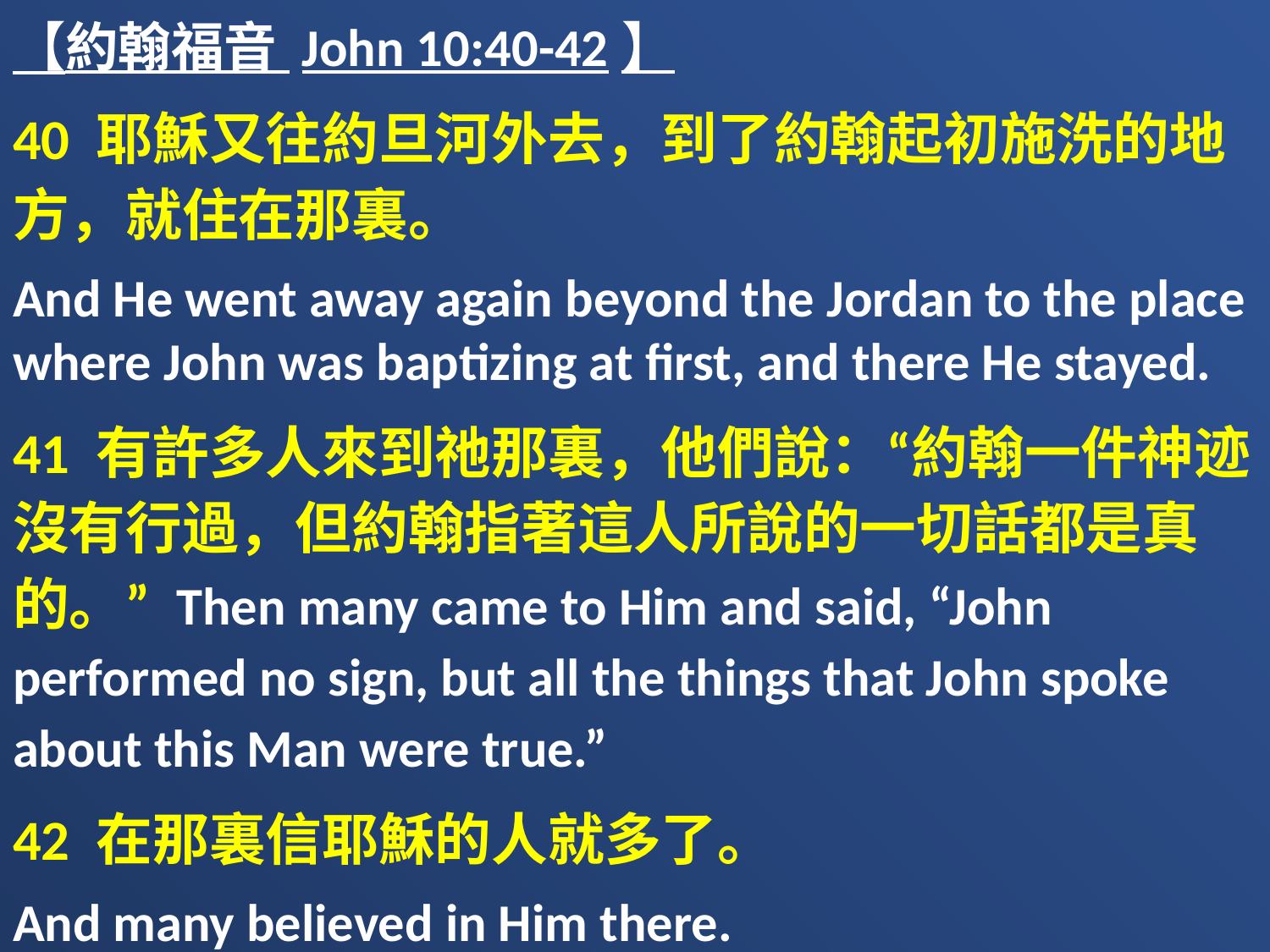

【約翰福音 John 10:40-42】
40 耶穌又往約旦河外去，到了約翰起初施洗的地方，就住在那裏。
And He went away again beyond the Jordan to the place where John was baptizing at first, and there He stayed.
41 有許多人來到祂那裏，他們說：“約翰一件神迹沒有行過，但約翰指著這人所說的一切話都是真的。” Then many came to Him and said, “John performed no sign, but all the things that John spoke about this Man were true.”
42 在那裏信耶穌的人就多了。
And many believed in Him there.